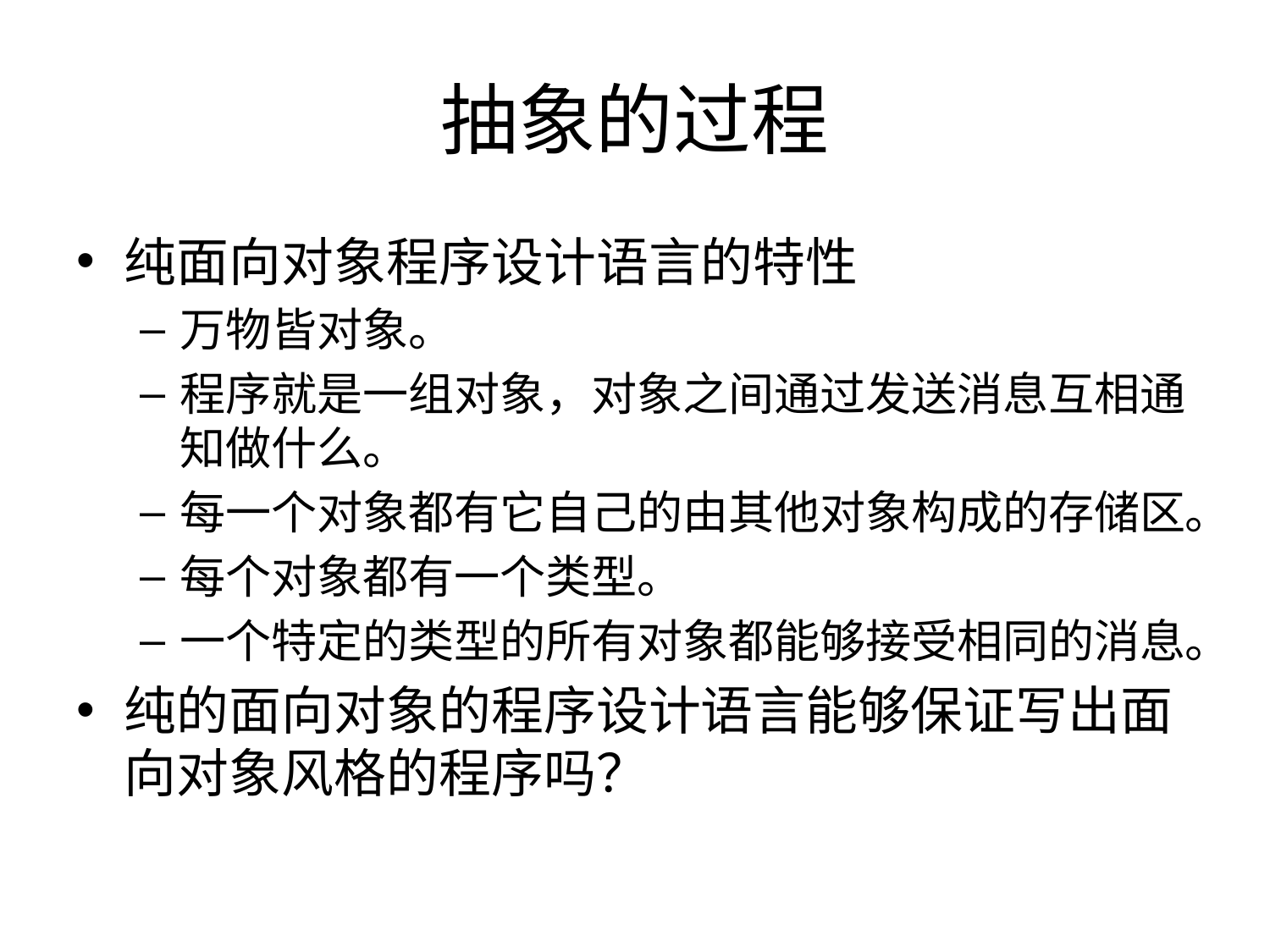

# 抽象的过程
纯面向对象程序设计语言的特性
万物皆对象。
程序就是一组对象，对象之间通过发送消息互相通知做什么。
每一个对象都有它自己的由其他对象构成的存储区。
每个对象都有一个类型。
一个特定的类型的所有对象都能够接受相同的消息。
纯的面向对象的程序设计语言能够保证写出面向对象风格的程序吗？